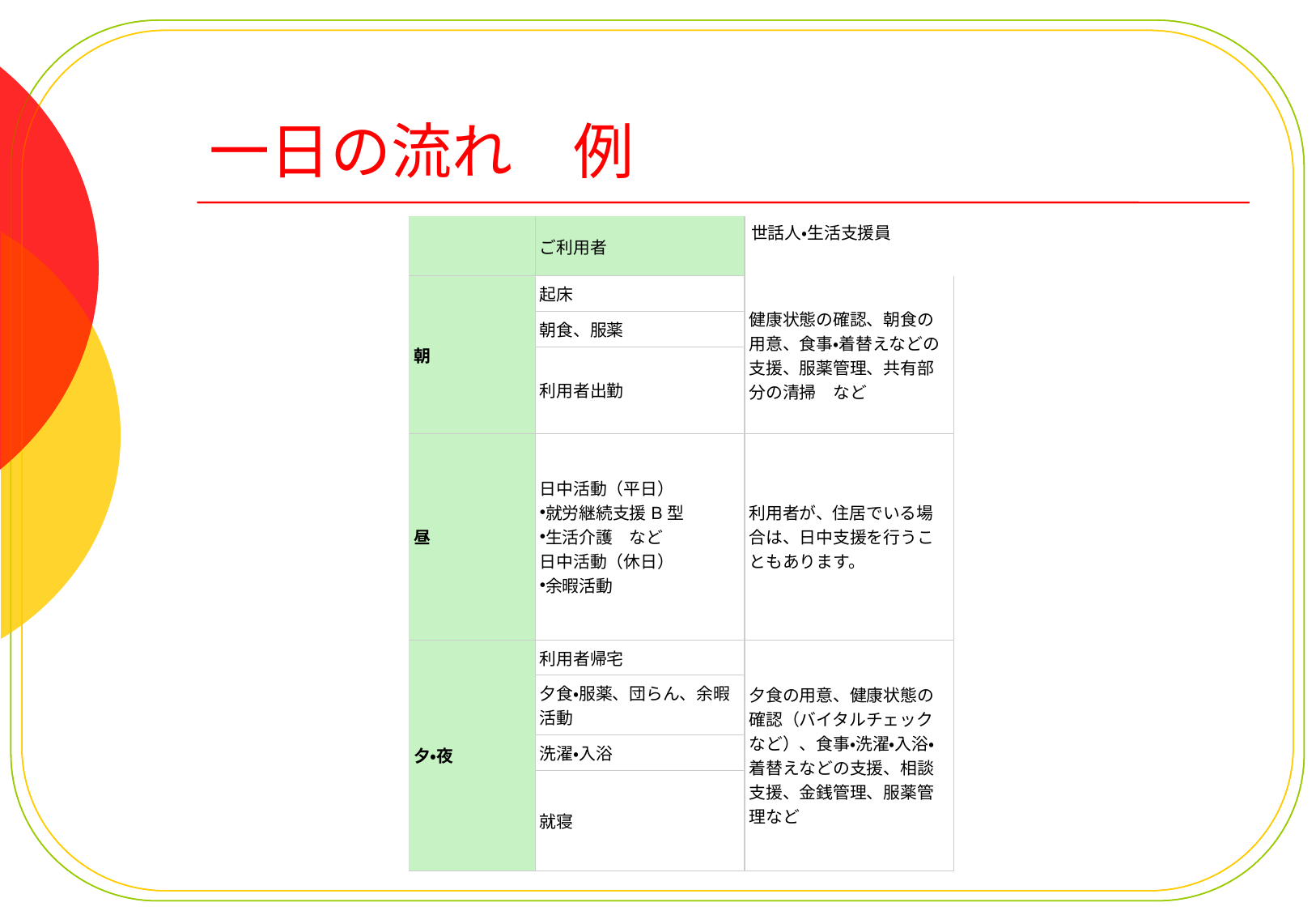

# 一日の流れ　例
|  | ご利用者 | 世話人・生活支援員 |
| --- | --- | --- |
| 朝 | 起床 | 健康状態の確認、朝食の用意、食事・着替えなどの支援、服薬管理、共有部分の清掃　など |
|  | 朝食、服薬 |  |
|  | 利用者出勤 |  |
| 昼 | 日中活動（平日） 就労継続支援B型 生活介護　など 日中活動（休日） 余暇活動 | 利用者が、住居でいる場合は、日中支援を行うこともあります。 |
| 夕・夜 | 利用者帰宅 | 夕食の用意、健康状態の確認（バイタルチェックなど）、食事・洗濯・入浴・着替えなどの支援、相談支援、金銭管理、服薬管理など |
|  | 夕食・服薬、団らん、余暇活動 |  |
|  | 洗濯・入浴 |  |
|  | 就寝 |  |